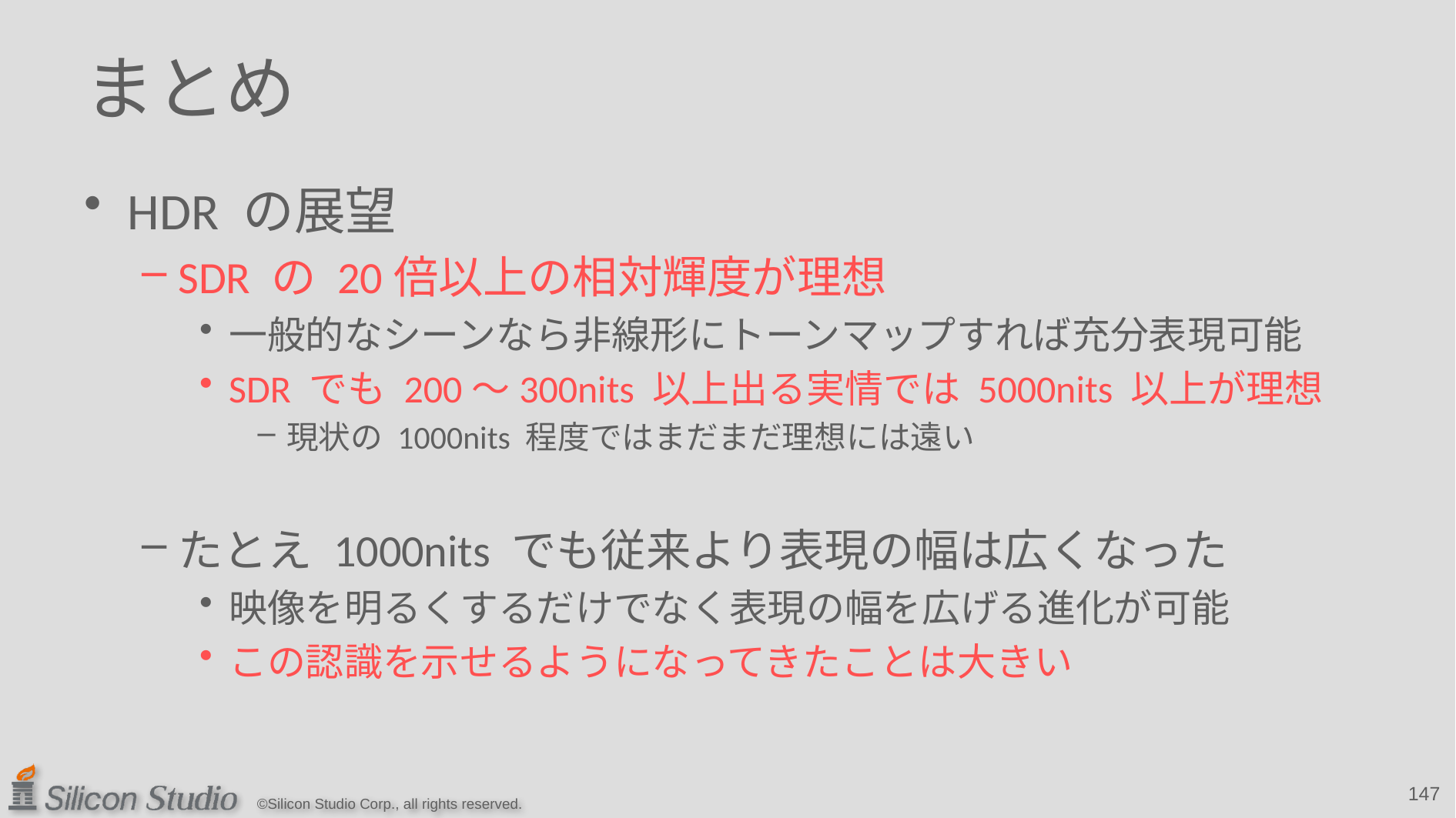

# まとめ
HDR の展望
SDR の 20倍以上の相対輝度が理想
一般的なシーンなら非線形にトーンマップすれば充分表現可能
SDR でも 200～300nits 以上出る実情では 5000nits 以上が理想
現状の 1000nits 程度ではまだまだ理想には遠い

たとえ 1000nits でも従来より表現の幅は広くなった
映像を明るくするだけでなく表現の幅を広げる進化が可能
この認識を示せるようになってきたことは大きい
147